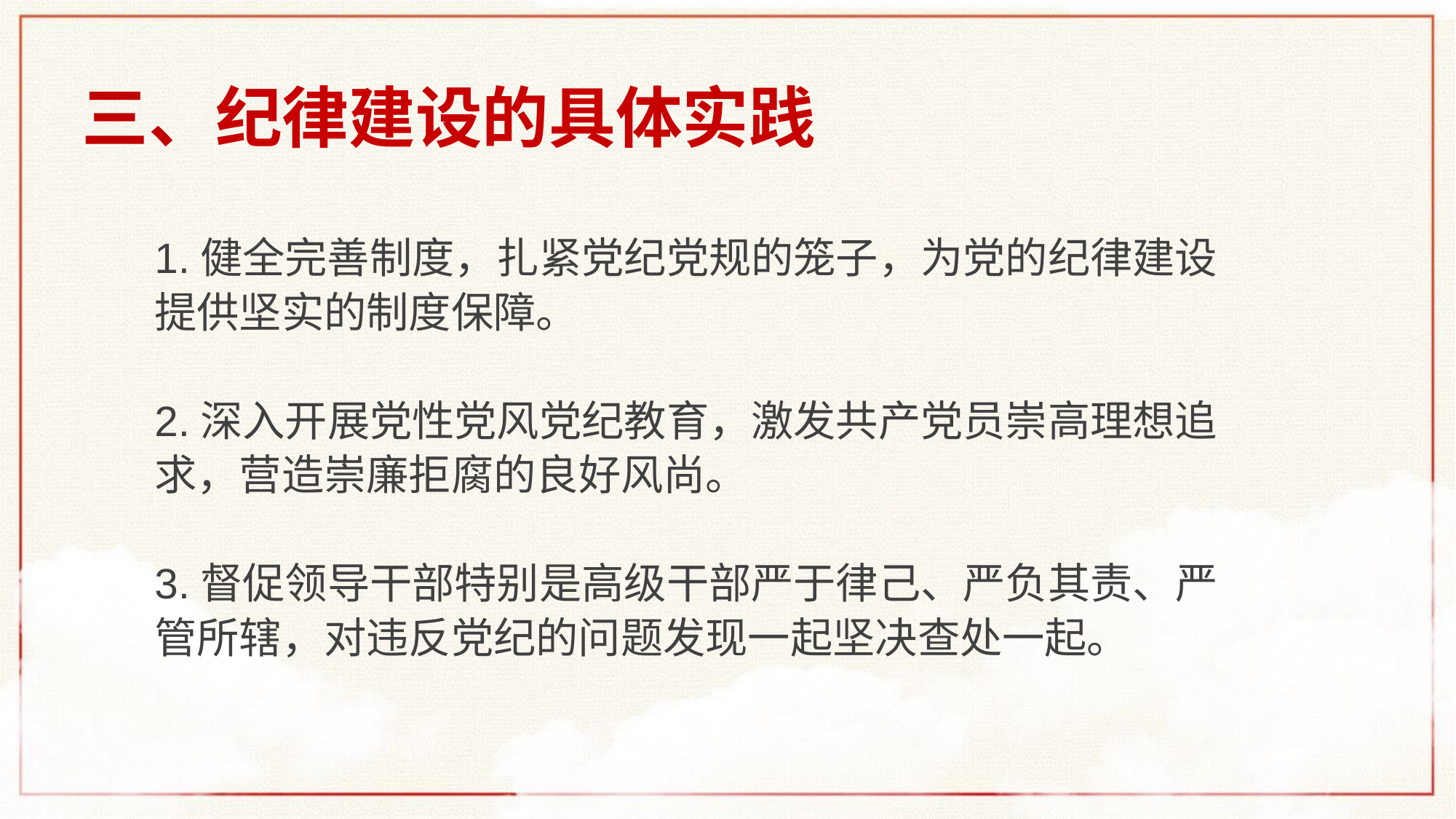

# 三、纪律建设的具体实践
1.健全完善制度，扎紧党纪党规的笼子，为党的纪律建设提供坚实的制度保障。

2.深入开展党性党风党纪教育，激发共产党员崇高理想追求，营造崇廉拒腐的良好风尚。

3.督促领导干部特别是高级干部严于律己、严负其责、严管所辖，对违反党纪的问题发现一起坚决查处一起。